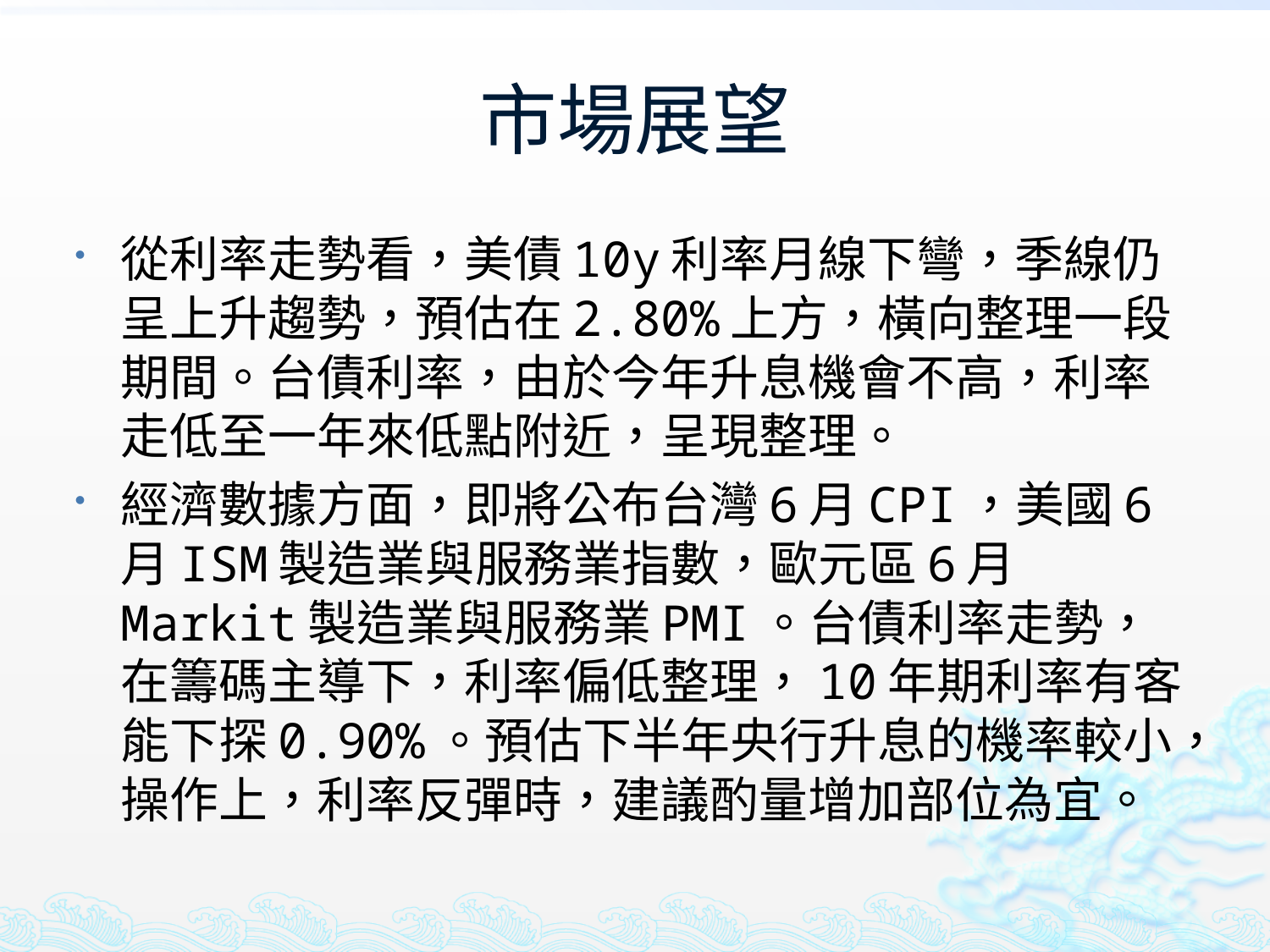

# 市場展望
從利率走勢看，美債10y利率月線下彎，季線仍呈上升趨勢，預估在2.80%上方，橫向整理一段期間。台債利率，由於今年升息機會不高，利率走低至一年來低點附近，呈現整理。
經濟數據方面，即將公布台灣6月CPI，美國6月ISM製造業與服務業指數，歐元區6月Markit製造業與服務業PMI。台債利率走勢，在籌碼主導下，利率偏低整理，10年期利率有客能下探0.90%。預估下半年央行升息的機率較小，操作上，利率反彈時，建議酌量增加部位為宜。